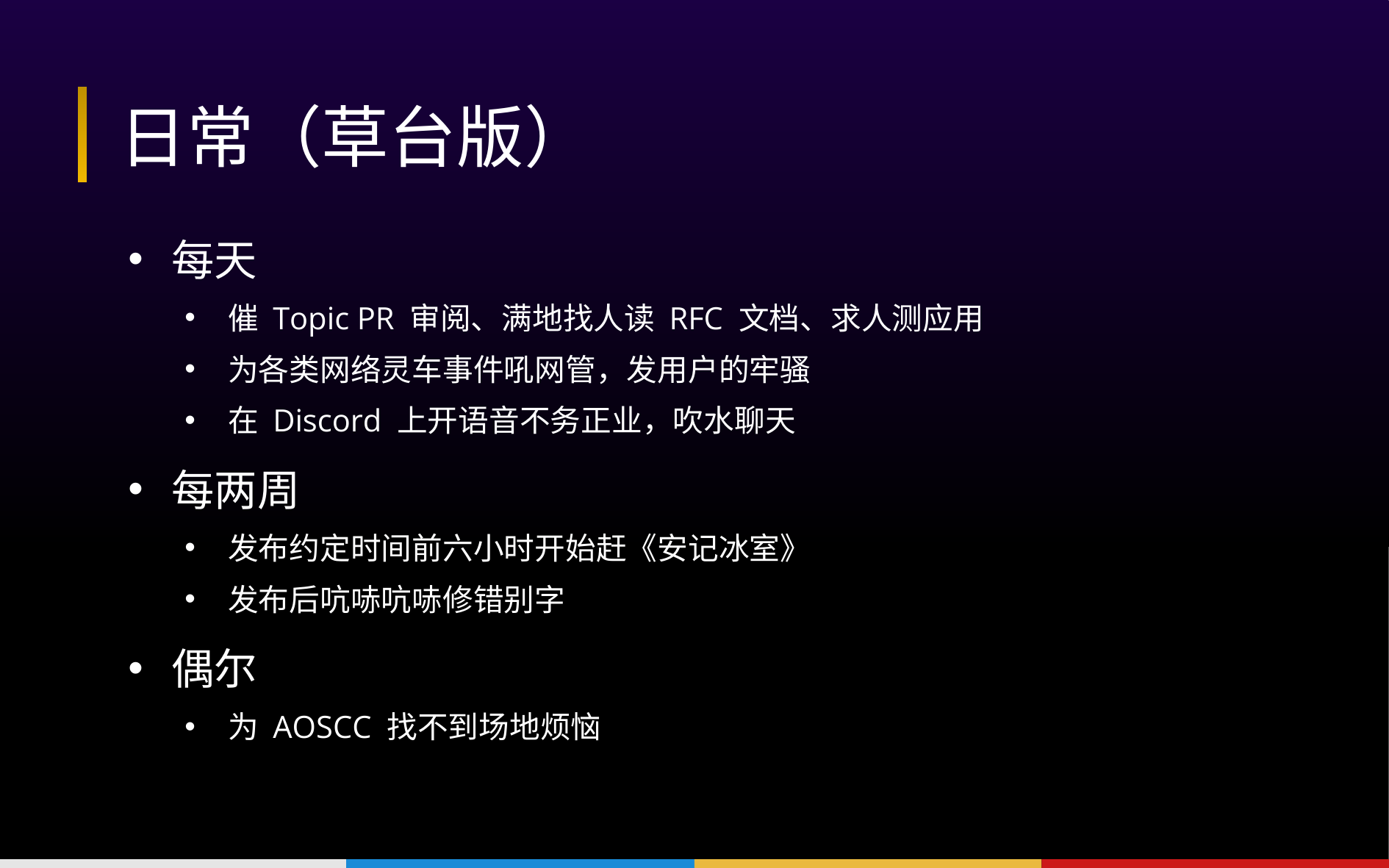

# 日常（草台版）
每天
催 Topic PR 审阅、满地找人读 RFC 文档、求人测应用
为各类网络灵车事件吼网管，发用户的牢骚
在 Discord 上开语音不务正业，吹水聊天
每两周
发布约定时间前六小时开始赶《安记冰室》
发布后吭哧吭哧修错别字
偶尔
为 AOSCC 找不到场地烦恼

19